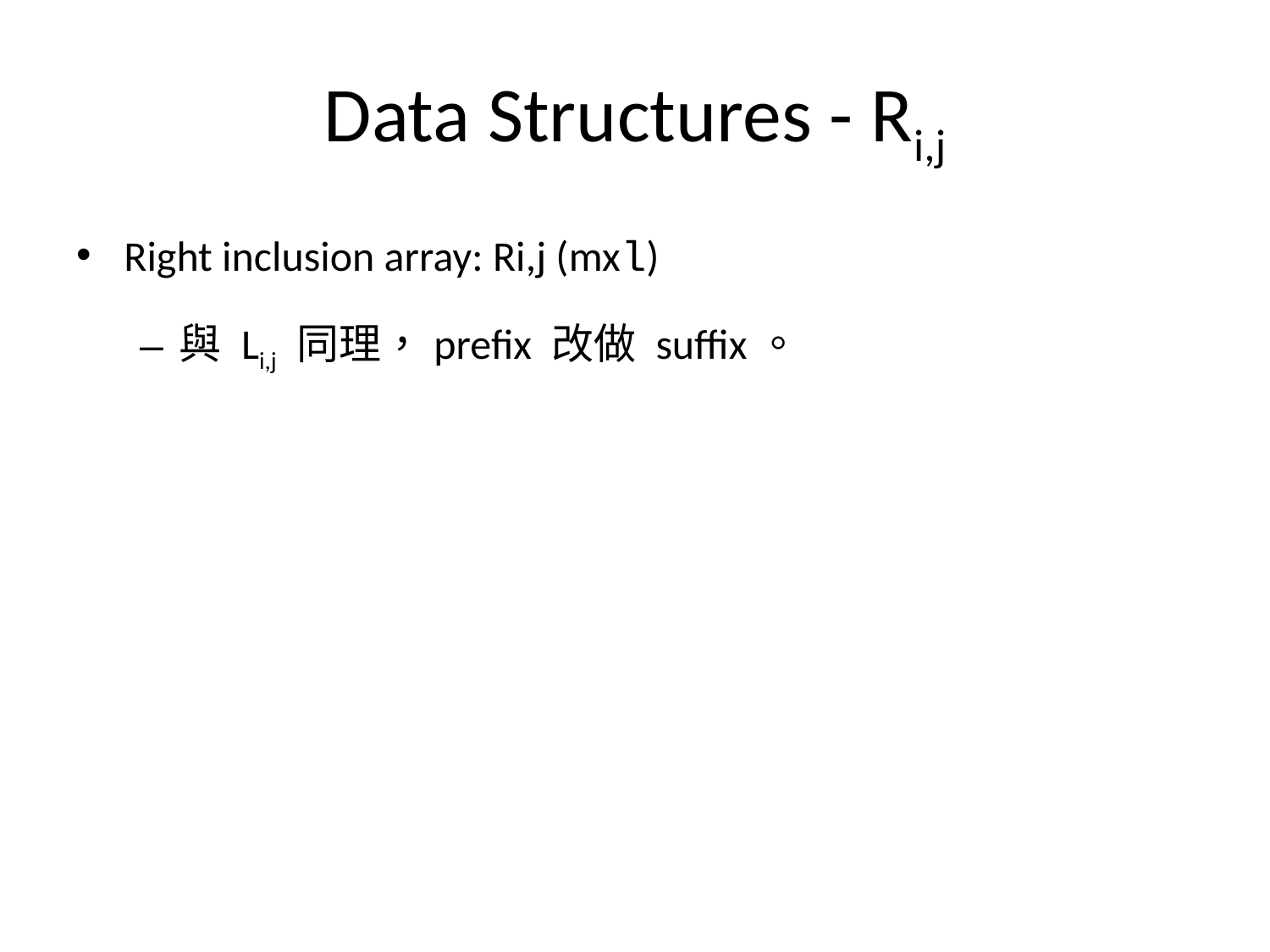

# Data Structures - Ri,j
Right inclusion array: Ri,j (mxl)
與 Li,j 同理，prefix 改做 suffix。